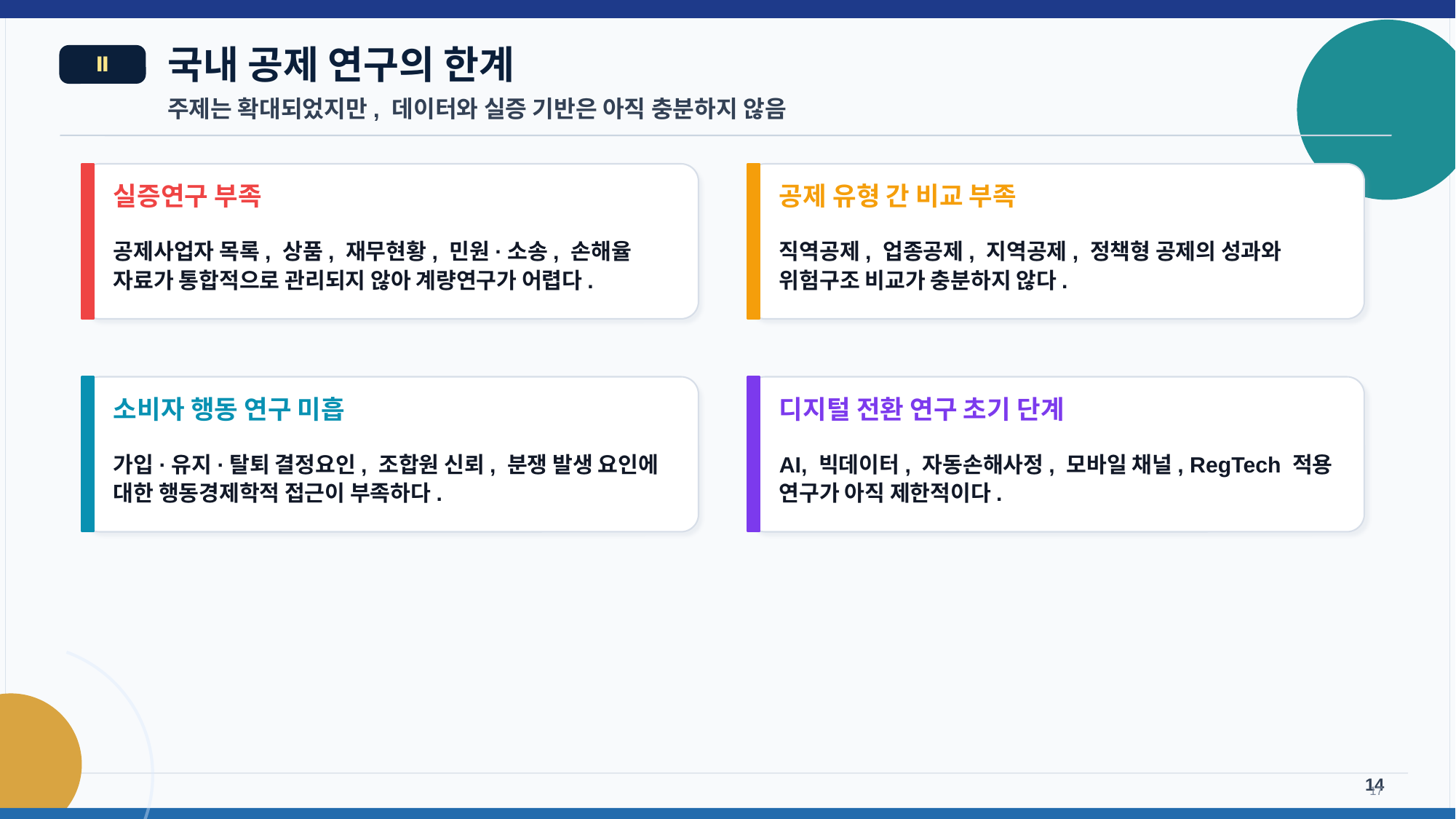

국내 공제 연구의 한계

Ⅱ
주제는 확대되었지만, 데이터와 실증 기반은 아직 충분하지 않음

실증연구 부족
공제 유형 간 비교 부족
공제사업자 목록, 상품, 재무현황, 민원·소송, 손해율 자료가 통합적으로 관리되지 않아 계량연구가 어렵다.
직역공제, 업종공제, 지역공제, 정책형 공제의 성과와 위험구조 비교가 충분하지 않다.

소비자 행동 연구 미흡
디지털 전환 연구 초기 단계
가입·유지·탈퇴 결정요인, 조합원 신뢰, 분쟁 발생 요인에 대한 행동경제학적 접근이 부족하다.
AI, 빅데이터, 자동손해사정, 모바일 채널, RegTech 적용 연구가 아직 제한적이다.

14
17